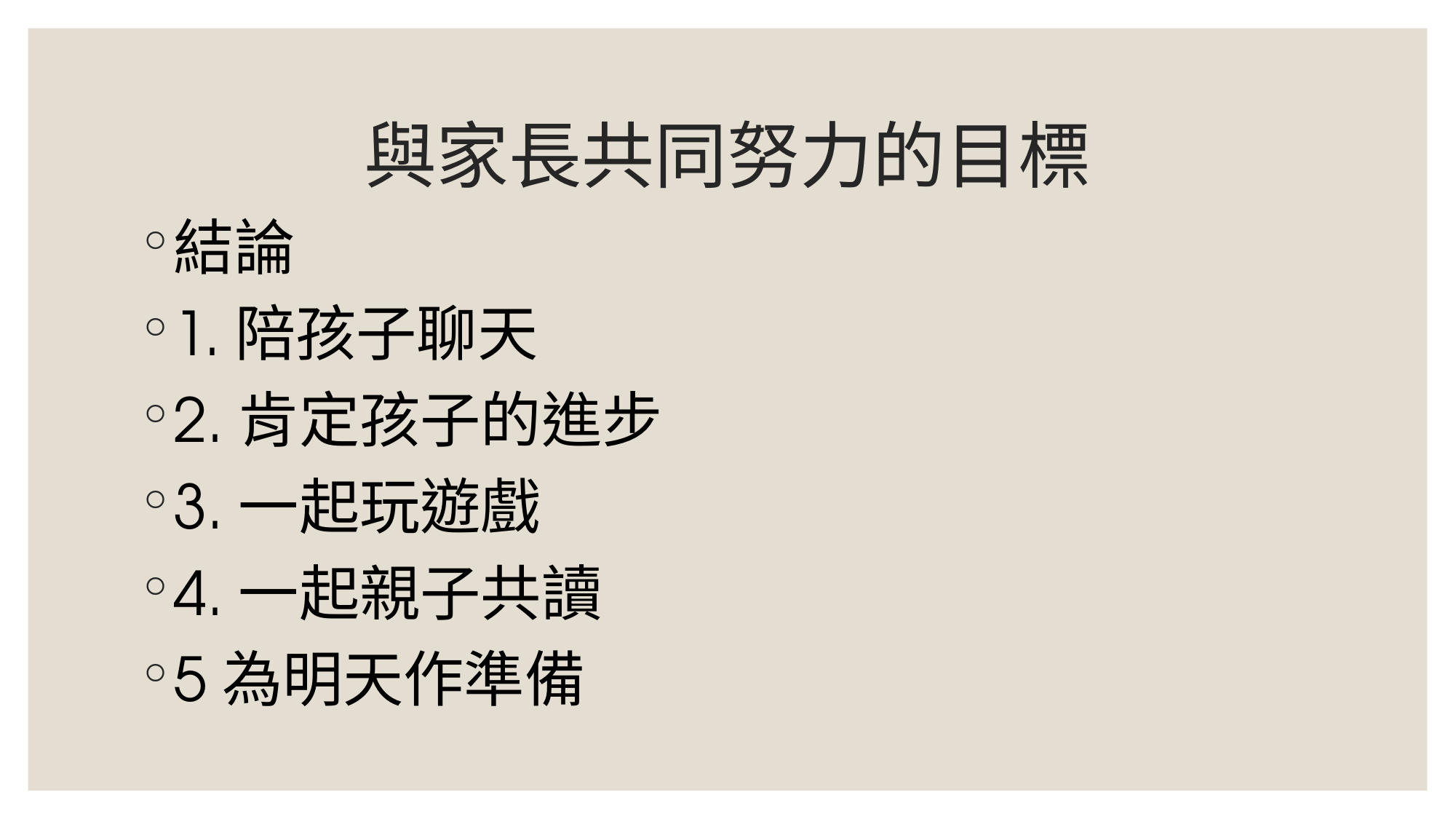

# 與家長共同努力的目標
結論
1.陪孩子聊天
2.肯定孩子的進步
3.一起玩遊戲
4.一起親子共讀
5為明天作準備